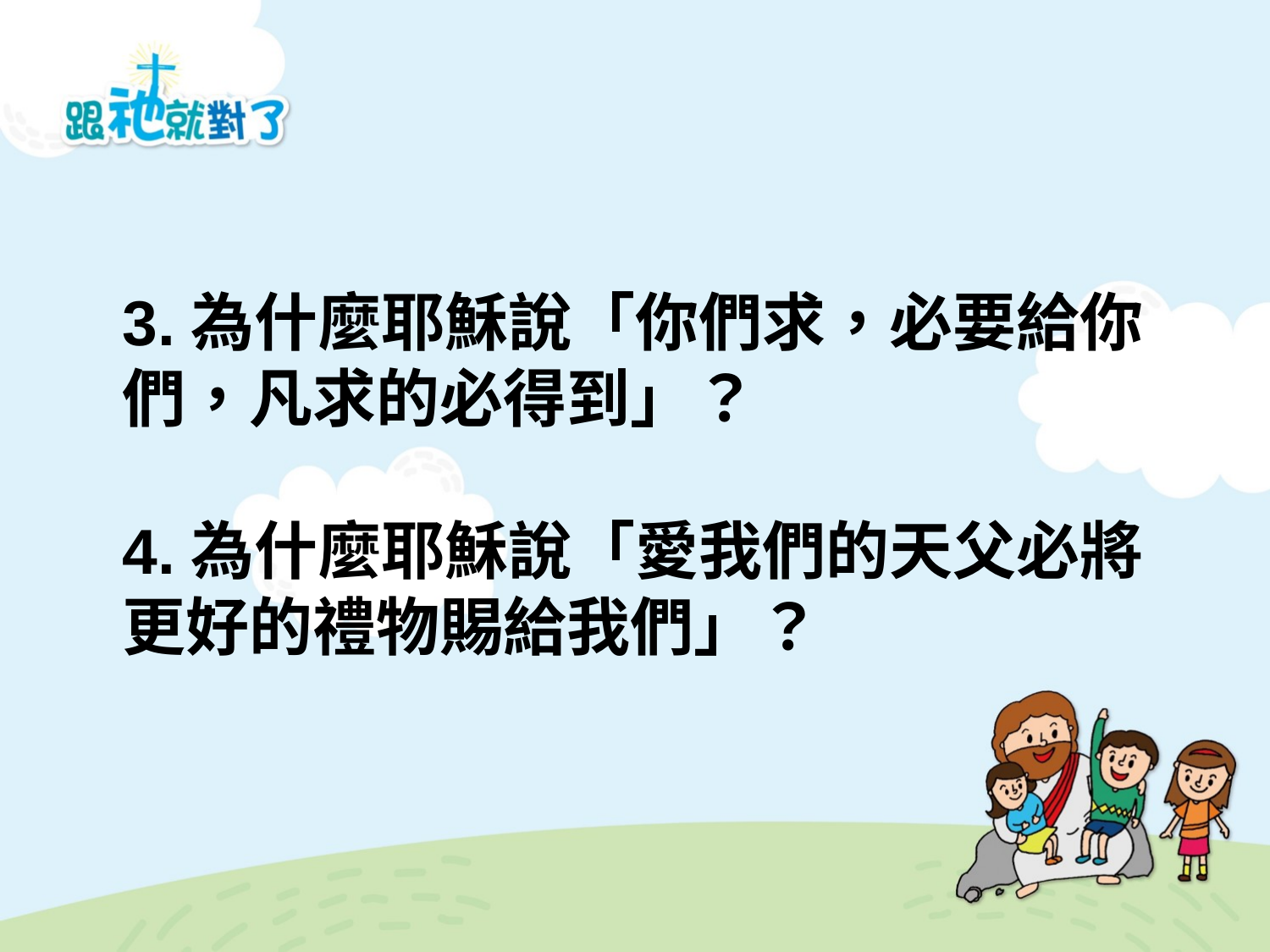

3.為什麼耶穌說「你們求，必要給你們，凡求的必得到」？

4.為什麼耶穌說「愛我們的天父必將更好的禮物賜給我們」？